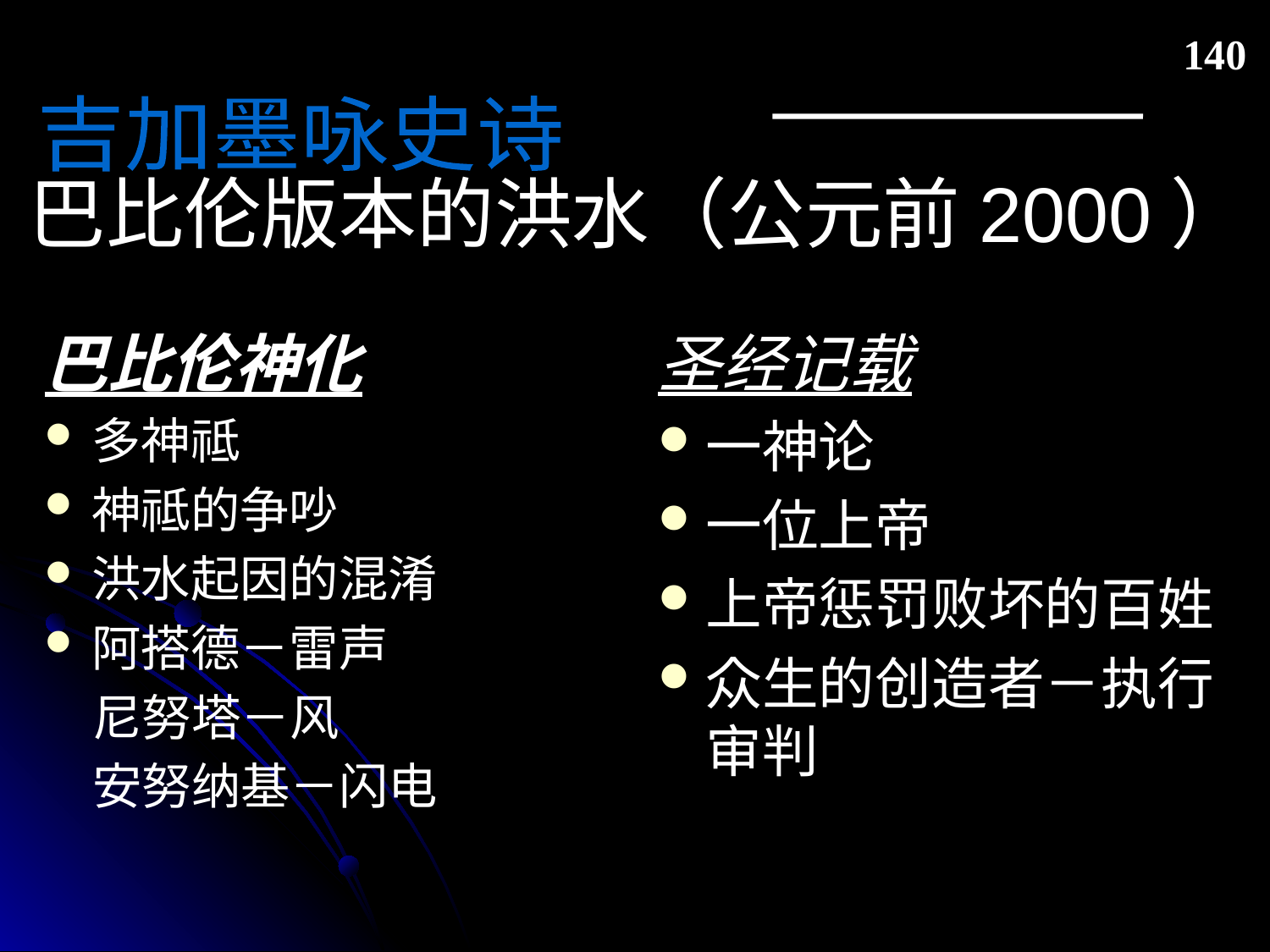

140
文学的种类
吉加墨咏史诗

巴比伦版本的洪水（公元前2000）
巴比伦神化
多神祗
神祗的争吵
洪水起因的混淆
阿搭德－雷声
    尼努塔－风
    安努纳基－闪电
圣经记载
一神论
一位上帝
上帝惩罚败坏的百姓
众生的创造者－执行审判